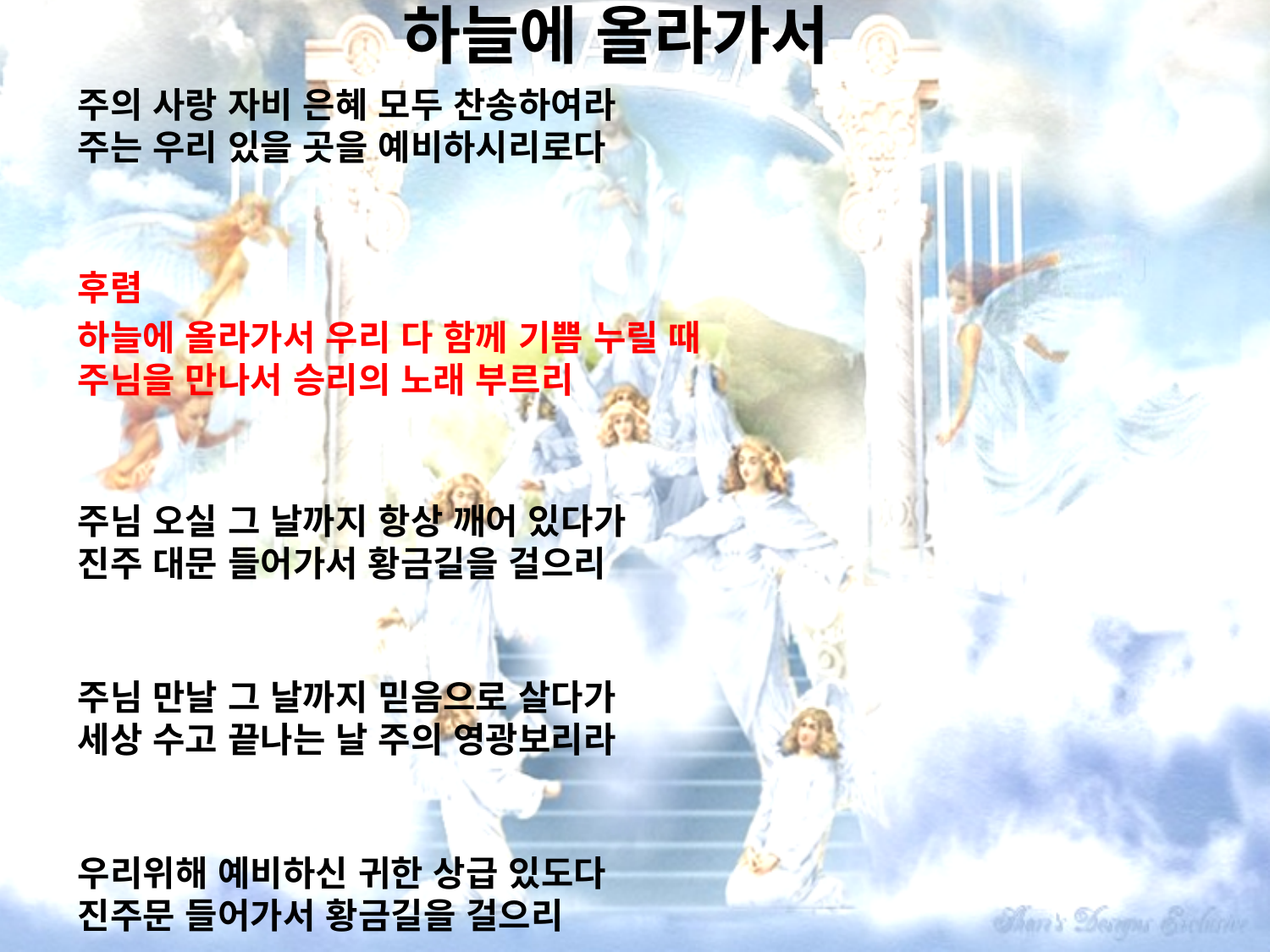

# 하늘에 올라가서
주의 사랑 자비 은혜 모두 찬송하여라
주는 우리 있을 곳을 예비하시리로다

후렴
하늘에 올라가서 우리 다 함께 기쁨 누릴 때
주님을 만나서 승리의 노래 부르리

주님 오실 그 날까지 항상 깨어 있다가
진주 대문 들어가서 황금길을 걸으리
주님 만날 그 날까지 믿음으로 살다가
세상 수고 끝나는 날 주의 영광보리라
우리위해 예비하신 귀한 상급 있도다
진주문 들어가서 황금길을 걸으리